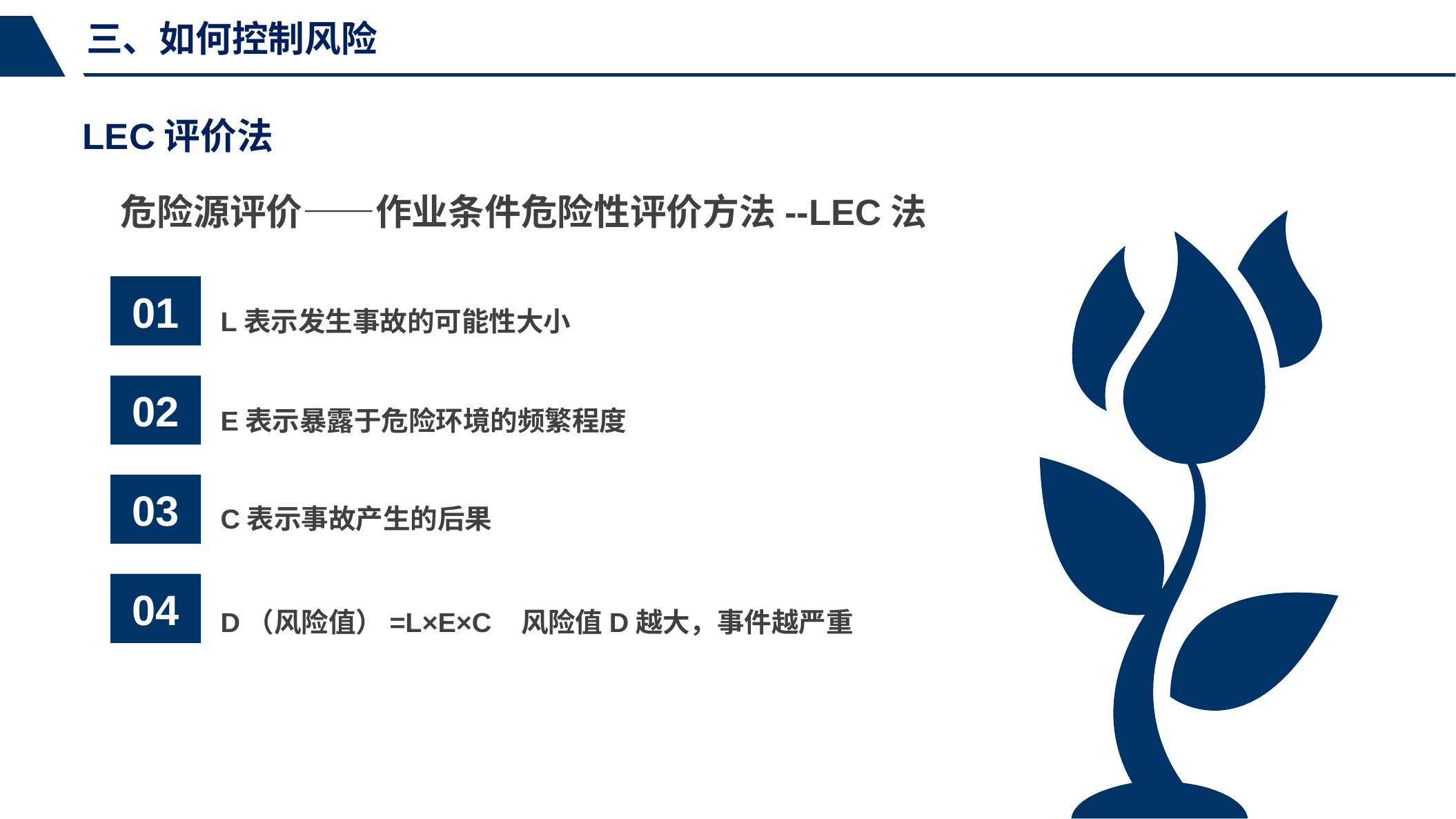

三、如何控制风险

LEC评价法
危险源评价——作业条件危险性评价方法--LEC法

01
L表示发生事故的可能性大小
02
E表示暴露于危险环境的频繁程度

03
C表示事故产生的后果
04
D（风险值）=L×E×C   风险值D越大，事件越严重